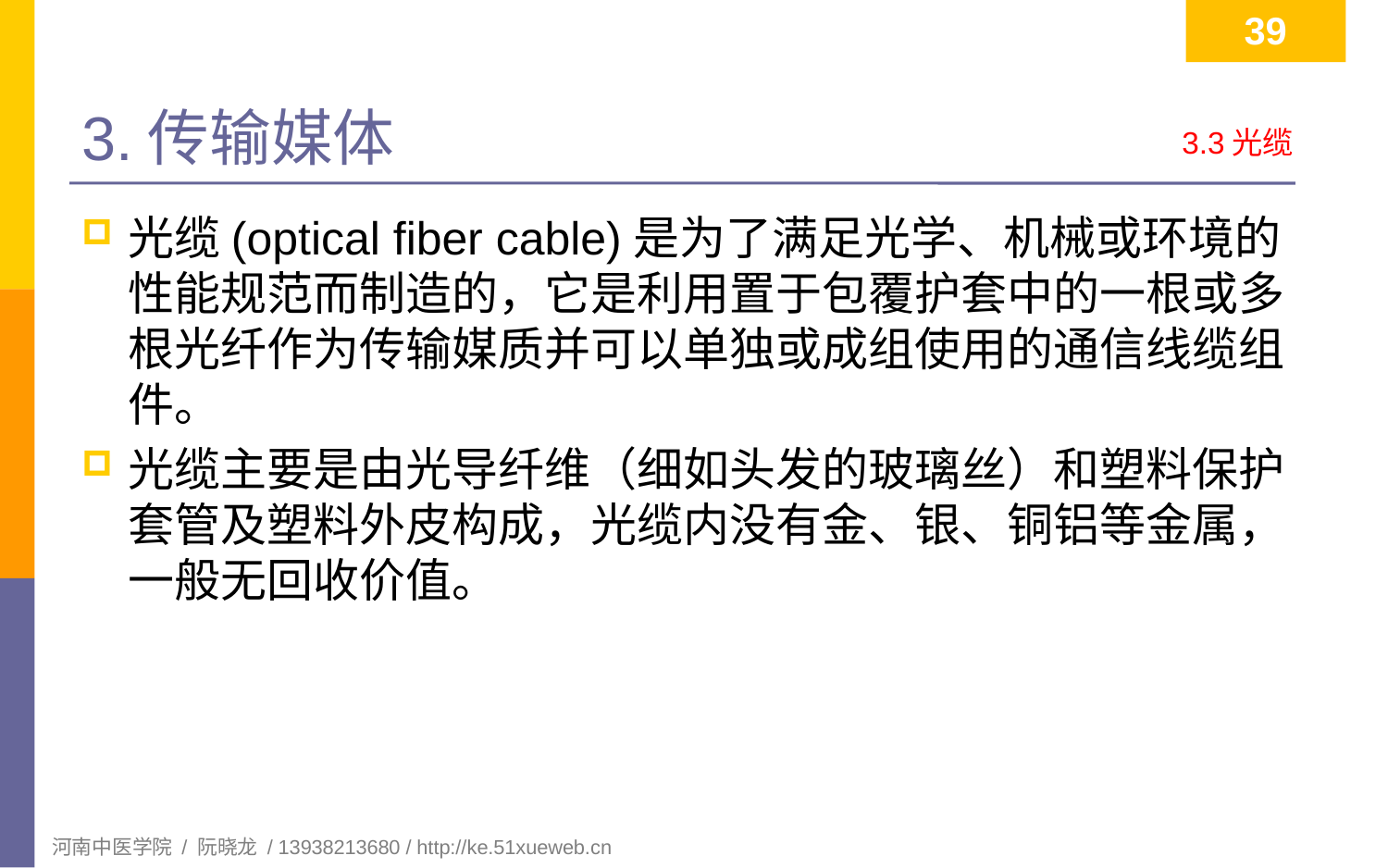

39
# 3.传输媒体
3.3光缆
光缆(optical fiber cable)是为了满足光学、机械或环境的性能规范而制造的，它是利用置于包覆护套中的一根或多根光纤作为传输媒质并可以单独或成组使用的通信线缆组件。
光缆主要是由光导纤维（细如头发的玻璃丝）和塑料保护套管及塑料外皮构成，光缆内没有金、银、铜铝等金属，一般无回收价值。